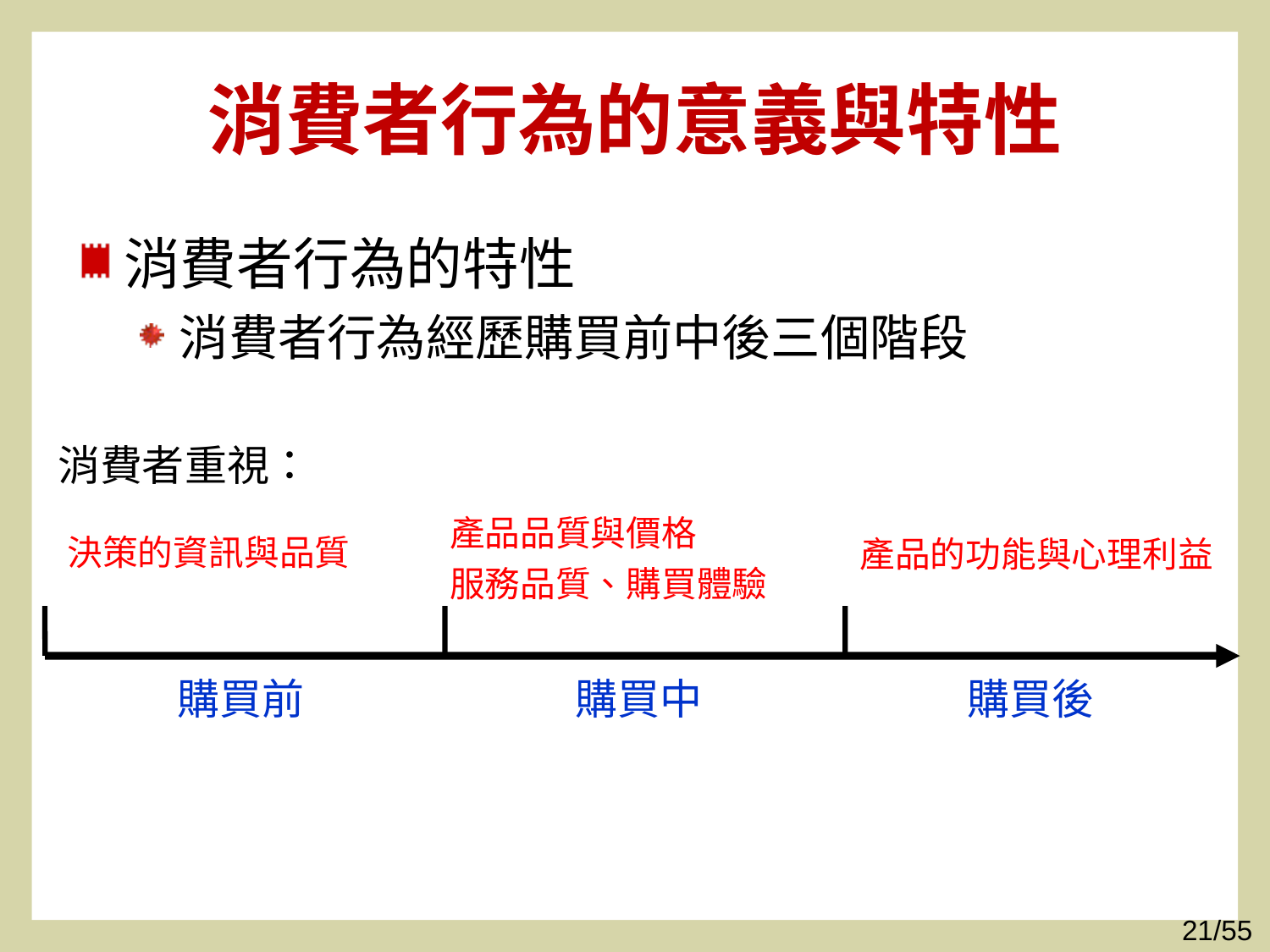

# 消費者行為的意義與特性
消費者行為的特性
消費者行為經歷購買前中後三個階段
消費者重視：
產品品質與價格
服務品質、購買體驗
決策的資訊與品質
產品的功能與心理利益

購買前
購買中
購買後
21/55